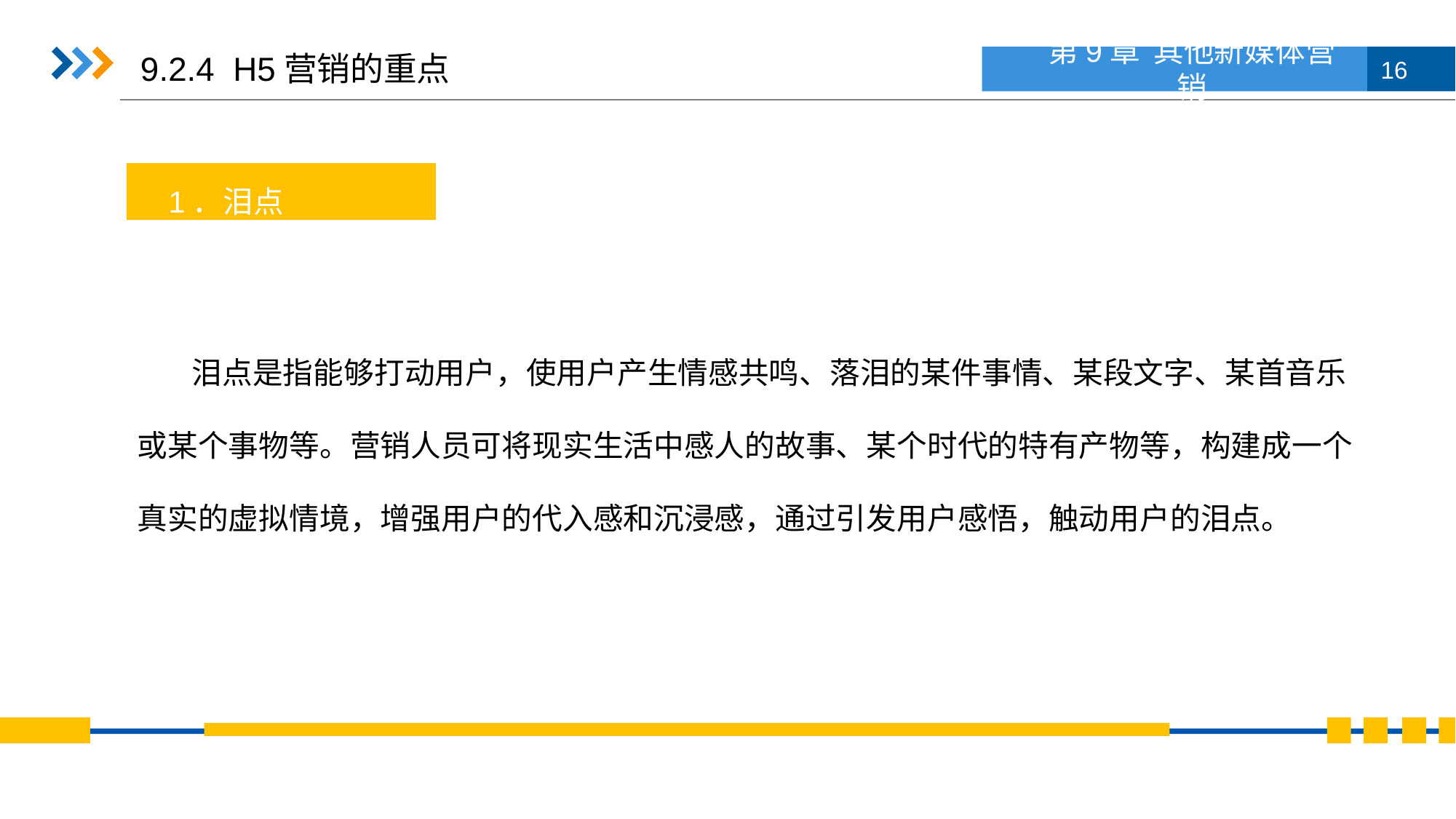

9.2.4  H5营销的重点
1．泪点
泪点是指能够打动用户，使用户产生情感共鸣、落泪的某件事情、某段文字、某首音乐或某个事物等。营销人员可将现实生活中感人的故事、某个时代的特有产物等，构建成一个真实的虚拟情境，增强用户的代入感和沉浸感，通过引发用户感悟，触动用户的泪点。